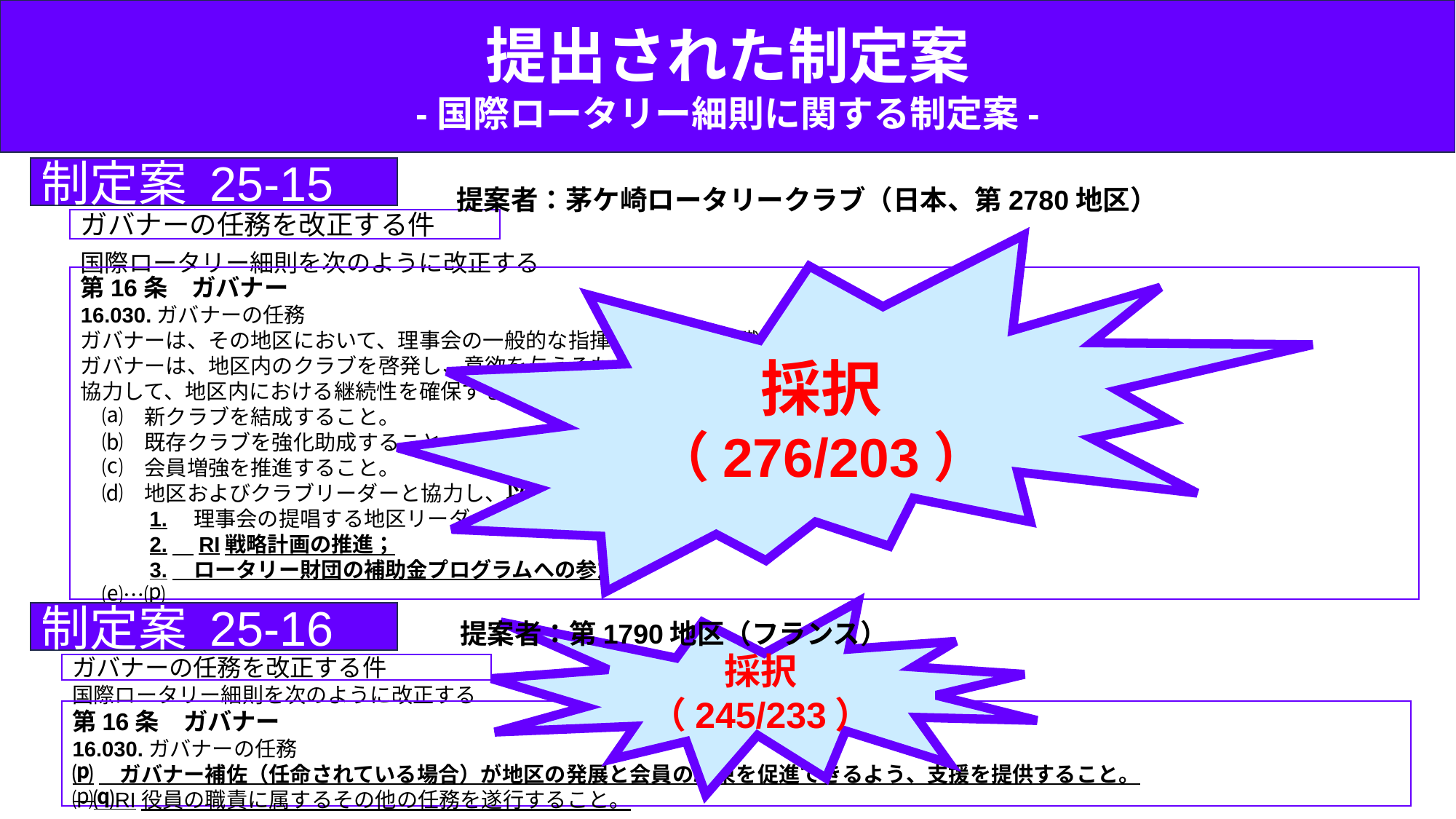

提出された制定案
-国際ロータリー細則に関する制定案-
制定案 25-15
提案者：茅ケ崎ロータリークラブ（日本、第2780地区）
ガバナーの任務を改正する件
採択
（276/203）
国際ロータリー細則を次のように改正する。
第16条　ガバナー
16.030.ガバナーの任務
ガバナーは、その地区において、理事会の一般的な指揮、監督の下に職務を行うRIの役員である。
ガバナーは、地区内のクラブを啓発し、意欲を与えるものとする。ガバナーは元、現、次期地区リーダーと
協力して、地区内における継続性を確保するものとする。ガバナーは、次の事項の責任を負う。
　⒜　新クラブを結成すること。
　⒝　既存クラブを強化助成すること。
　⒞　会員増強を推進すること。
　⒟　地区およびクラブリーダーと協力し、以下を奨励すること。
　　　1.　理事会の提唱する地区リーダーシップ・プランへの参加；
　　　2.　RI戦略計画の推進；
　　　3.　ロータリー財団の補助金プログラムへの参加
　⒠…⒫

採択
（245/233）
制定案 25-16
提案者：第1790地区（フランス）
ガバナーの任務を改正する件
国際ロータリー細則を次のように改正する。
第16条　ガバナー
16.030.ガバナーの任務
⒫　ガバナー補佐（任命されている場合）が地区の発展と会員の結束を促進できるよう、支援を提供すること。
⒫⒬RI役員の職責に属するその他の任務を遂行すること。

。